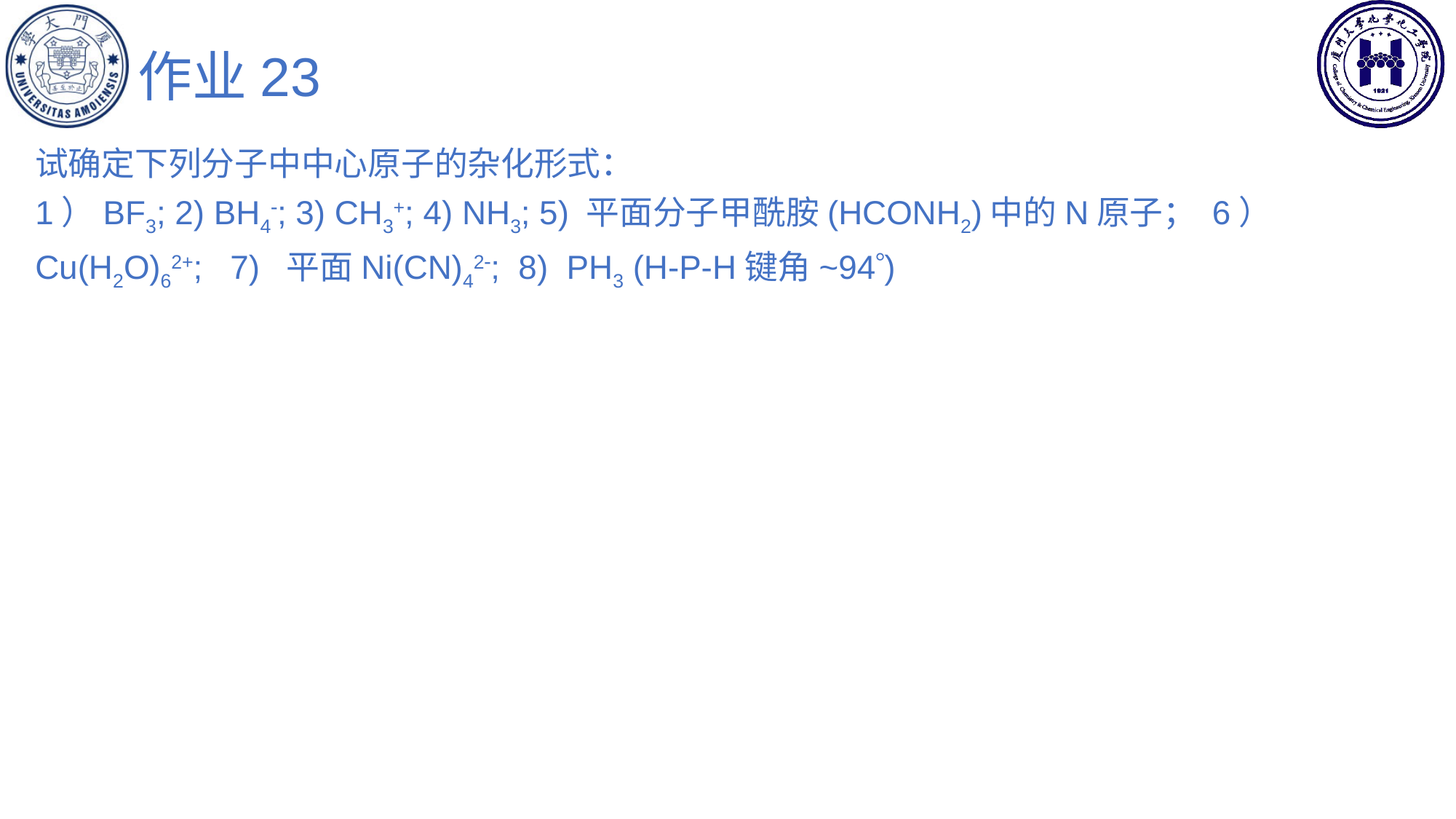

# 作业23
试确定下列分子中中心原子的杂化形式：
1）BF3; 2) BH4−; 3) CH3+; 4) NH3; 5) 平面分子甲酰胺(HCONH2)中的N原子； 6） Cu(H2O)62+;   7)  平面Ni(CN)42−;  8)  PH3 (H-P-H键角~94°)